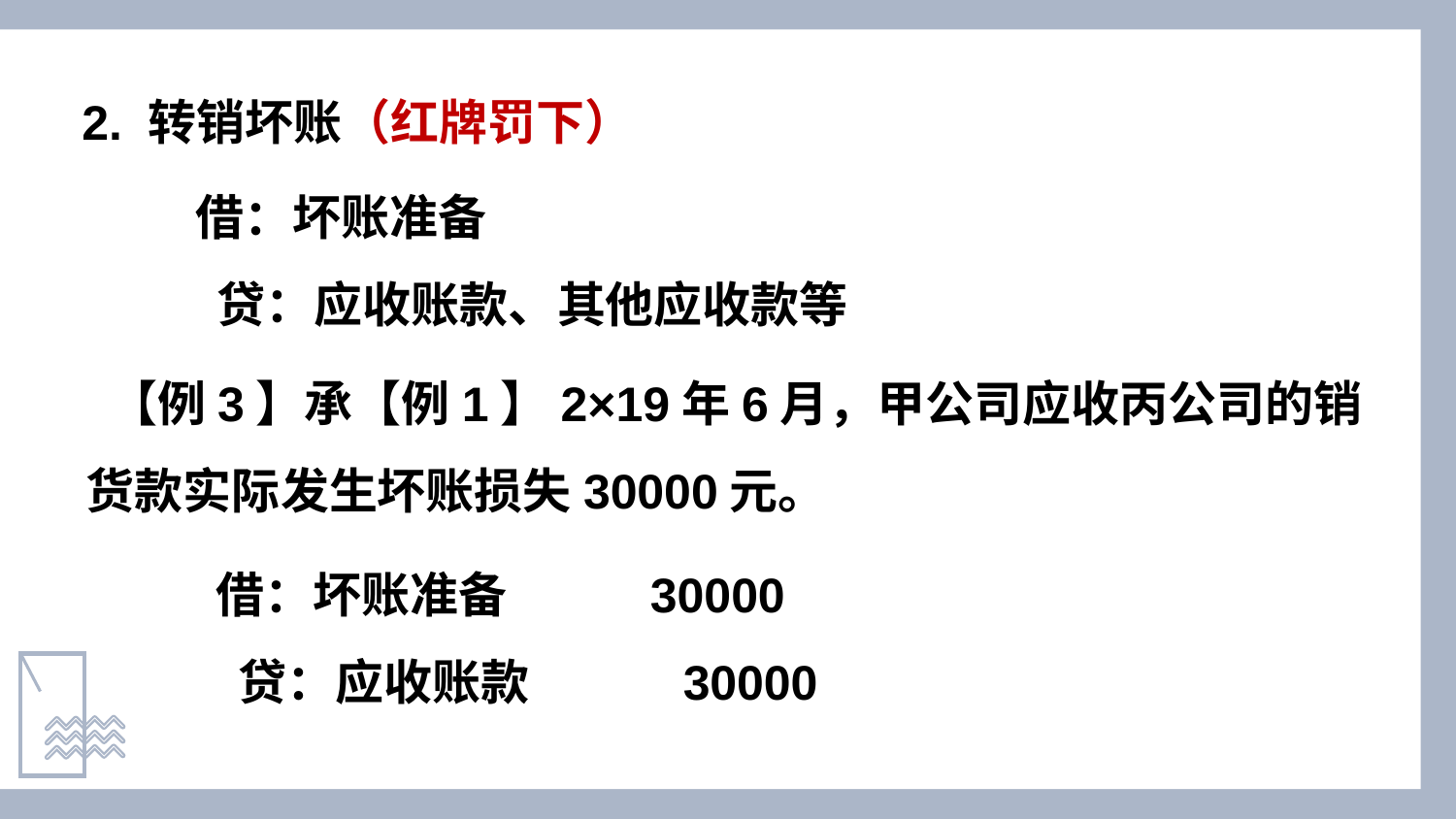

2. 转销坏账（红牌罚下）
 借：坏账准备
   贷：应收账款、其他应收款等
 【例3】承【例1】2×19年6月，甲公司应收丙公司的销货款实际发生坏账损失30000元。
 借：坏账准备            30000
   贷：应收账款             30000